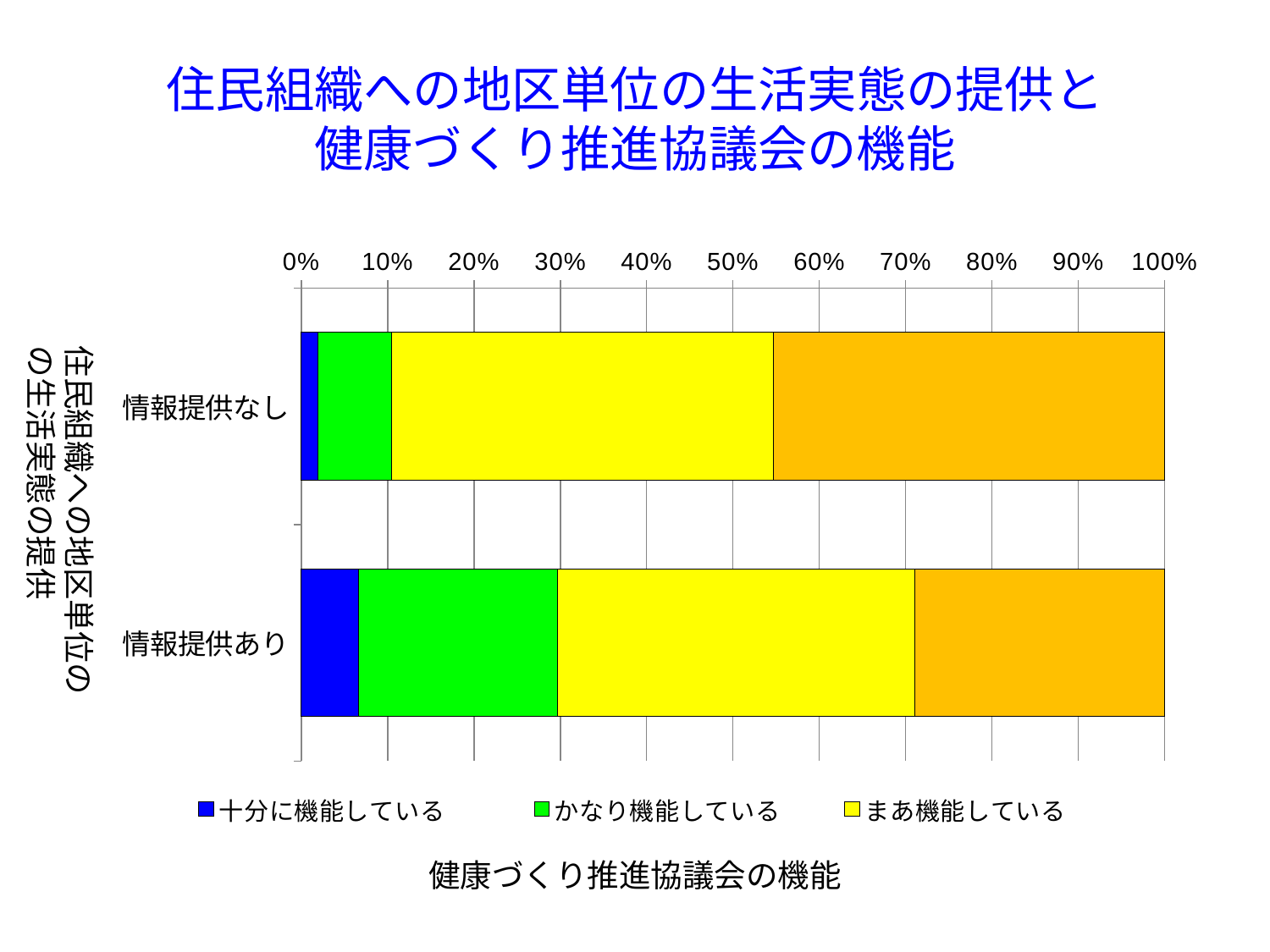

# 住民組織への地区単位の生活実態の提供と 健康づくり推進協議会の機能

### Chart

| Category | 十分に機能している | かなり機能している | まあ機能している | あまり機能していない |
|---|---|---|---|---|
| 情報提供なし | 14.0 | 64.0 | 329.0 | 337.0 |
| 情報提供あり | 9.0 | 31.0 | 56.0 | 39.0 |
住民組織への地区単位の
の生活実態の提供
健康づくり推進協議会の機能